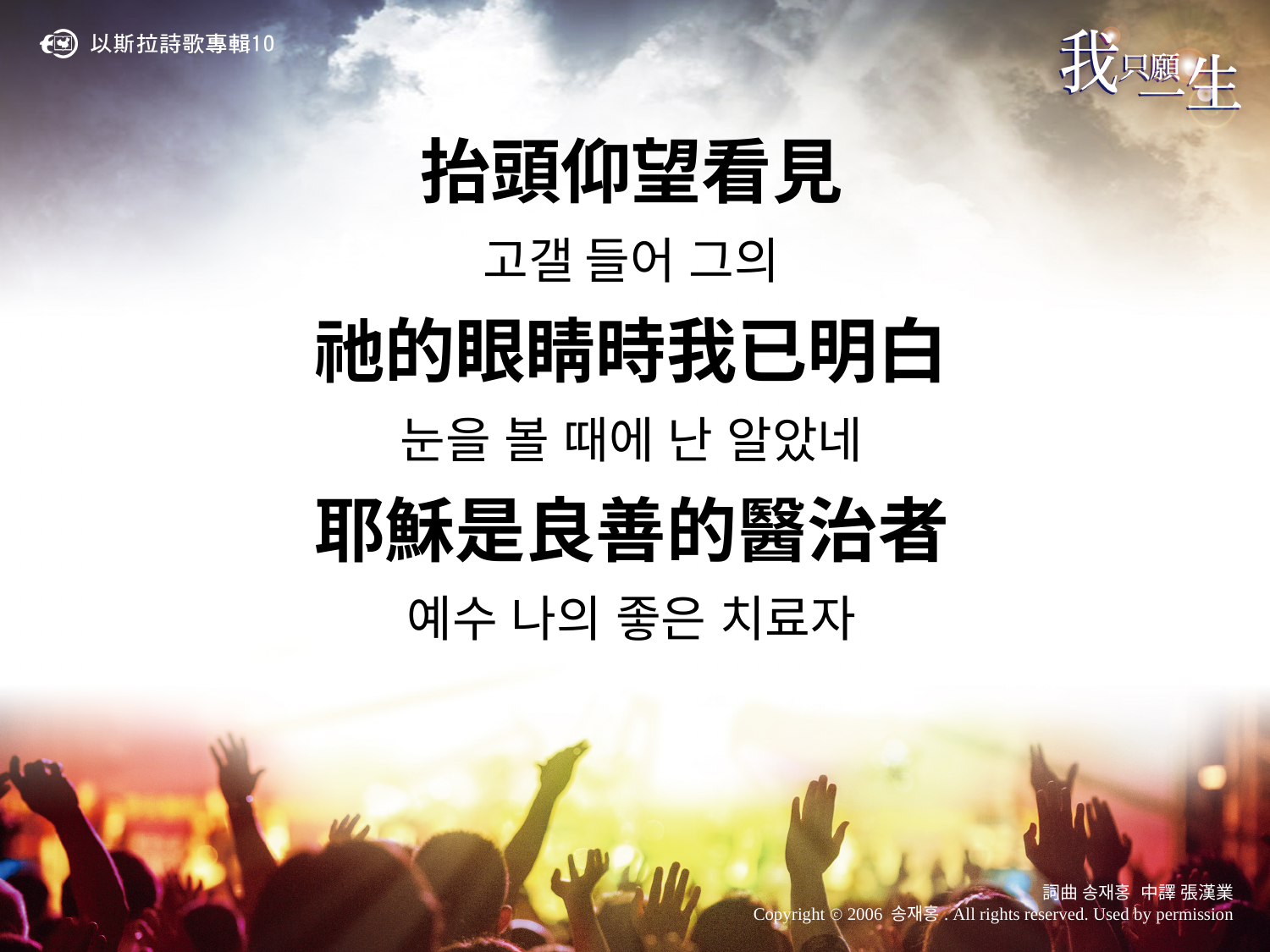

抬頭仰望看見
고갤 들어 그의
祂的眼睛時我已明白
눈을 볼 때에 난 알았네
耶穌是良善的醫治者
예수 나의 좋은 치료자
詞曲 송재홍  中譯 張漢業
Copyright ⓒ 2006 송재홍. All rights reserved. Used by permission